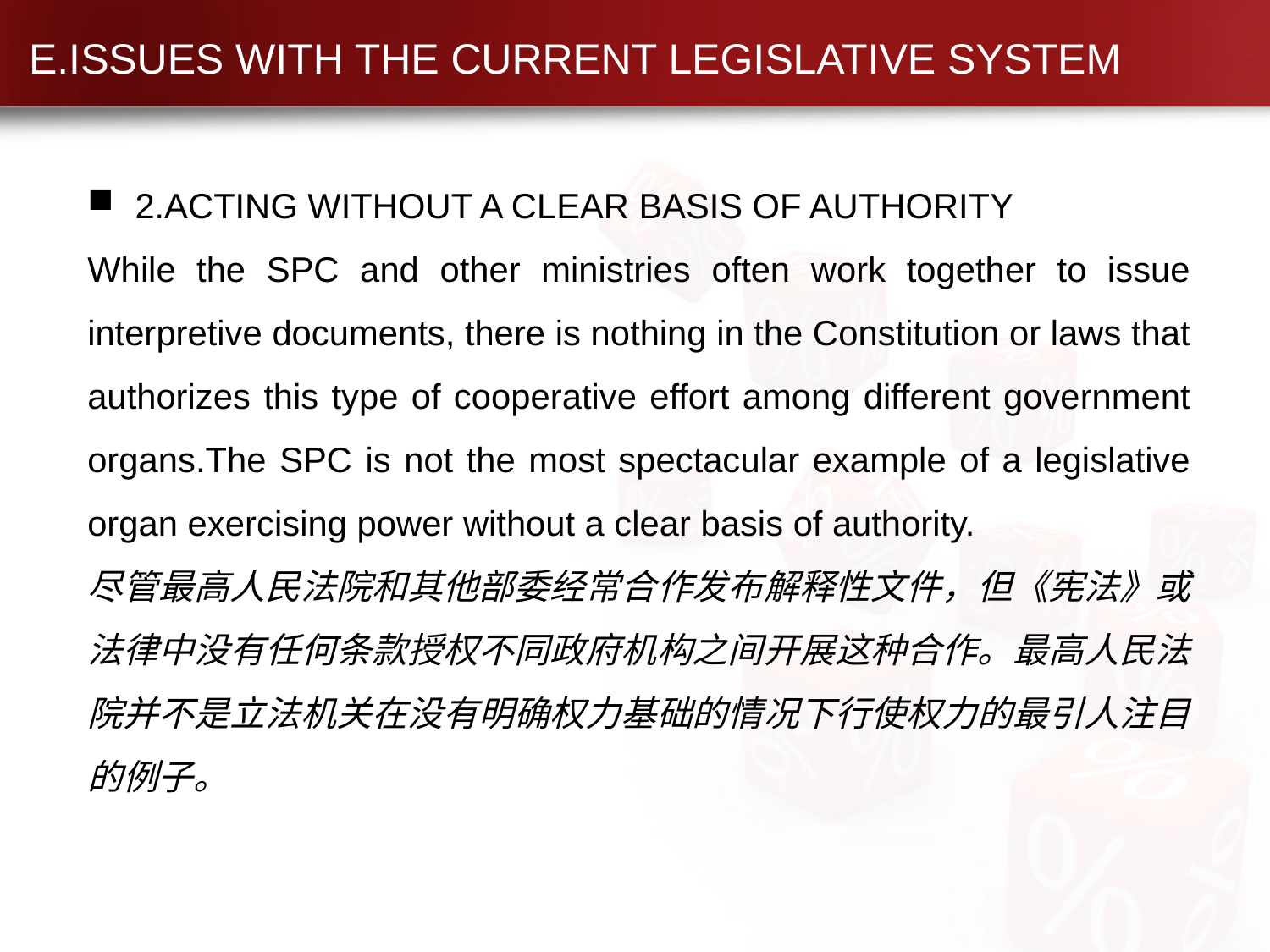

# E.ISSUES WITH THE CURRENT LEGISLATIVE SYSTEM
2.ACTING WITHOUT A CLEAR BASIS OF AUTHORITY
While the SPC and other ministries often work together to issue interpretive documents, there is nothing in the Constitution or laws that authorizes this type of cooperative effort among different government organs.The SPC is not the most spectacular example of a legislative organ exercising power without a clear basis of authority.
尽管最高人民法院和其他部委经常合作发布解释性文件，但《宪法》或法律中没有任何条款授权不同政府机构之间开展这种合作。最高人民法院并不是立法机关在没有明确权力基础的情况下行使权力的最引人注目的例子。